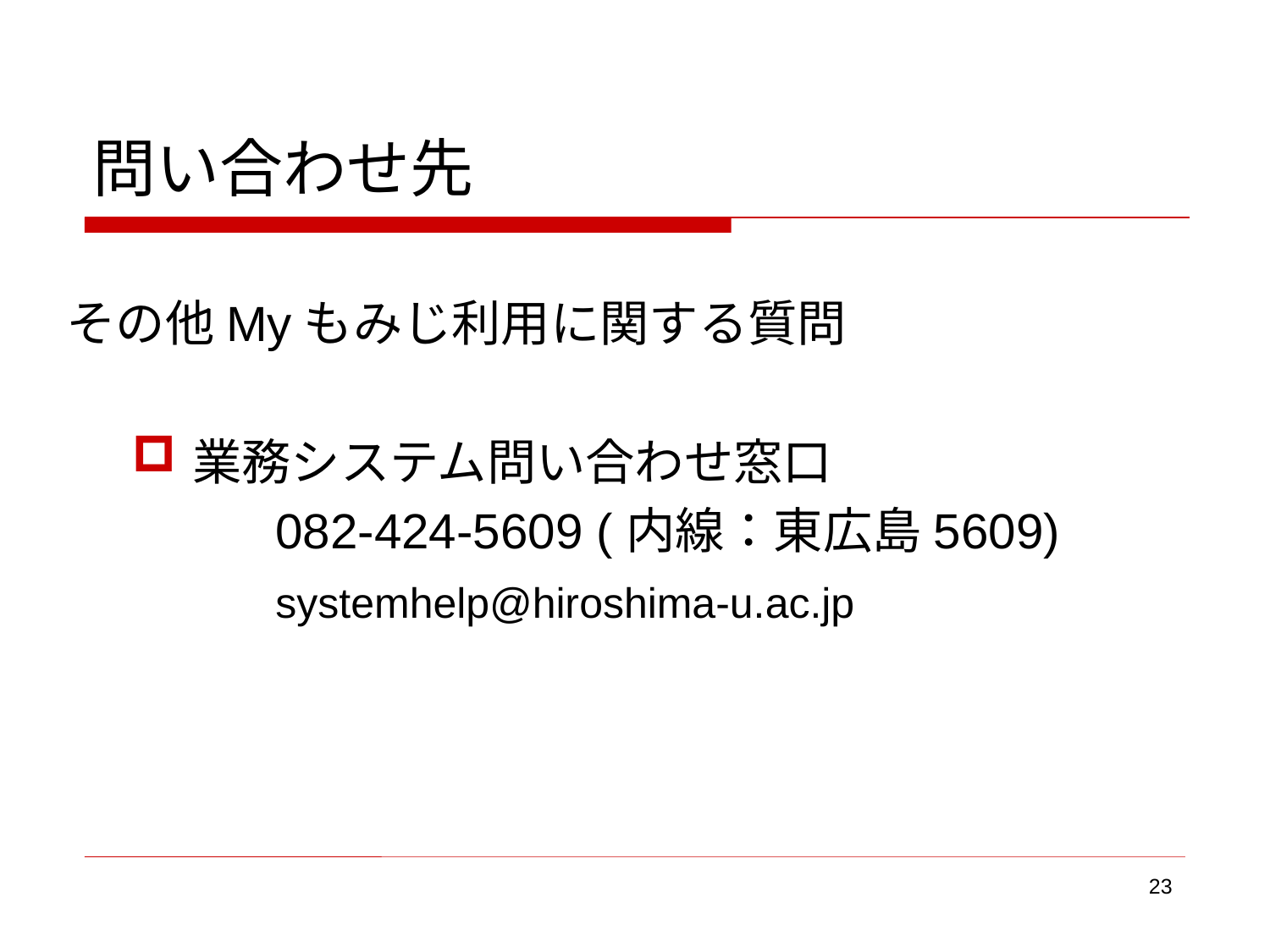

# 問い合わせ先
その他Myもみじ利用に関する質問

業務システム問い合わせ窓口
　　　　082-424-5609 (内線：東広島5609)
　　　　systemhelp@hiroshima-u.ac.jp

23